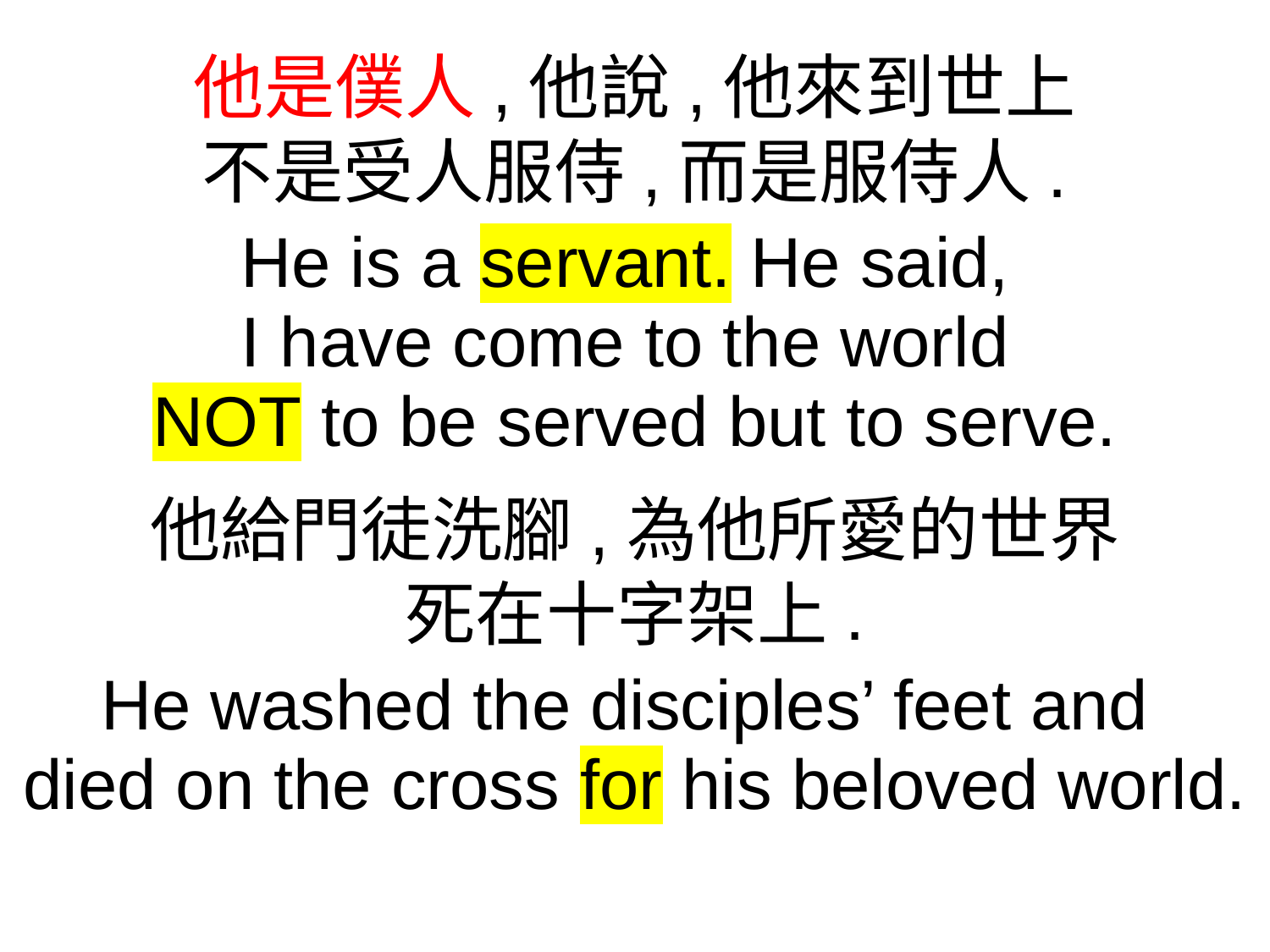

他是僕人,他說,他來到世上
不是受人服侍,而是服侍人.
He is a servant. He said,
I have come to the world
NOT to be served but to serve.
他給門徒洗腳,為他所愛的世界
死在十字架上.
He washed the disciples’ feet and
died on the cross for his beloved world.